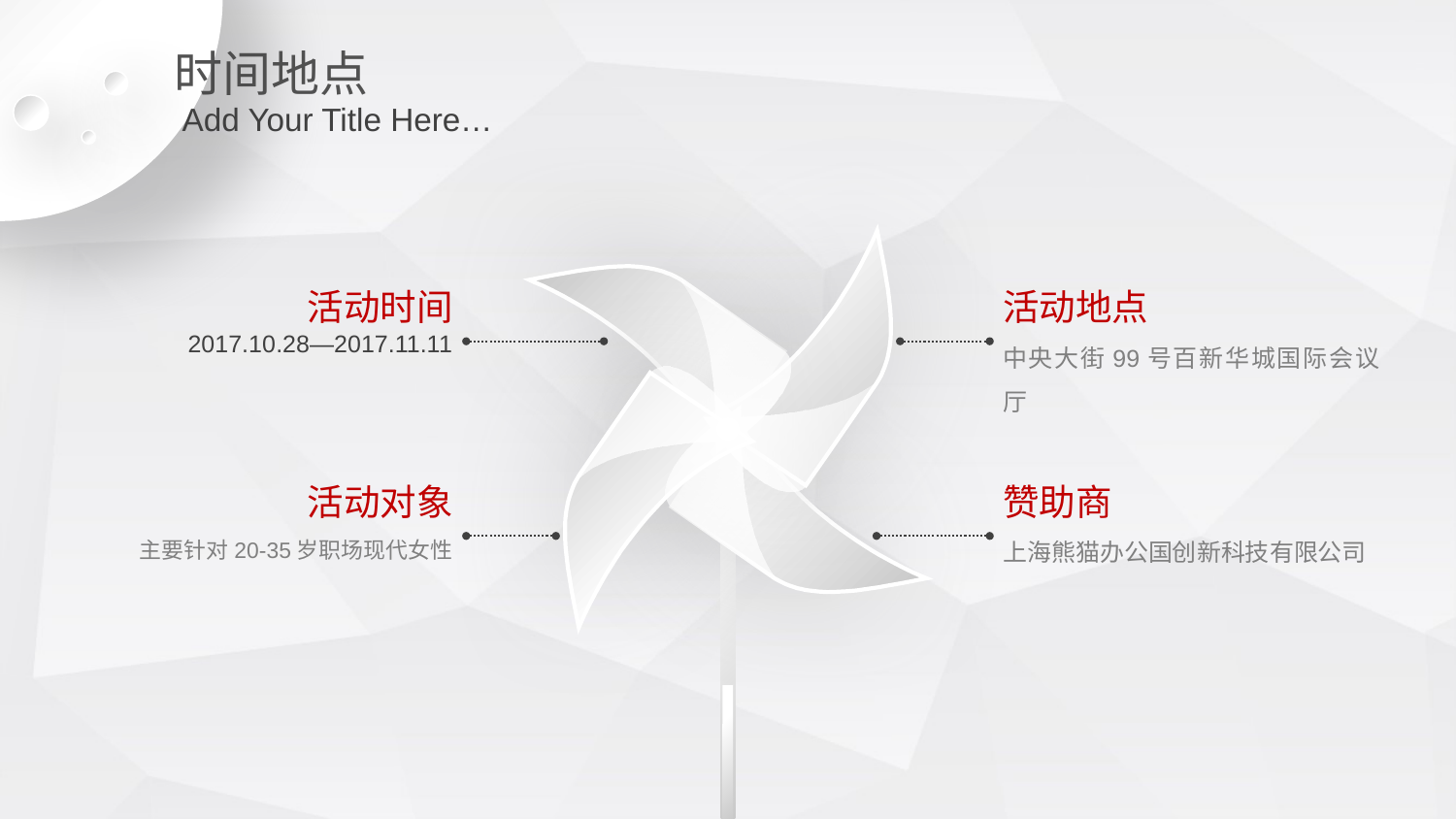

时间地点

Add Your Title Here…

活动时间
2017.10.28—2017.11.11
活动地点
中央大街99号百新华城国际会议厅

活动对象
主要针对20-35岁职场现代女性
赞助商
上海熊猫办公国创新科技有限公司